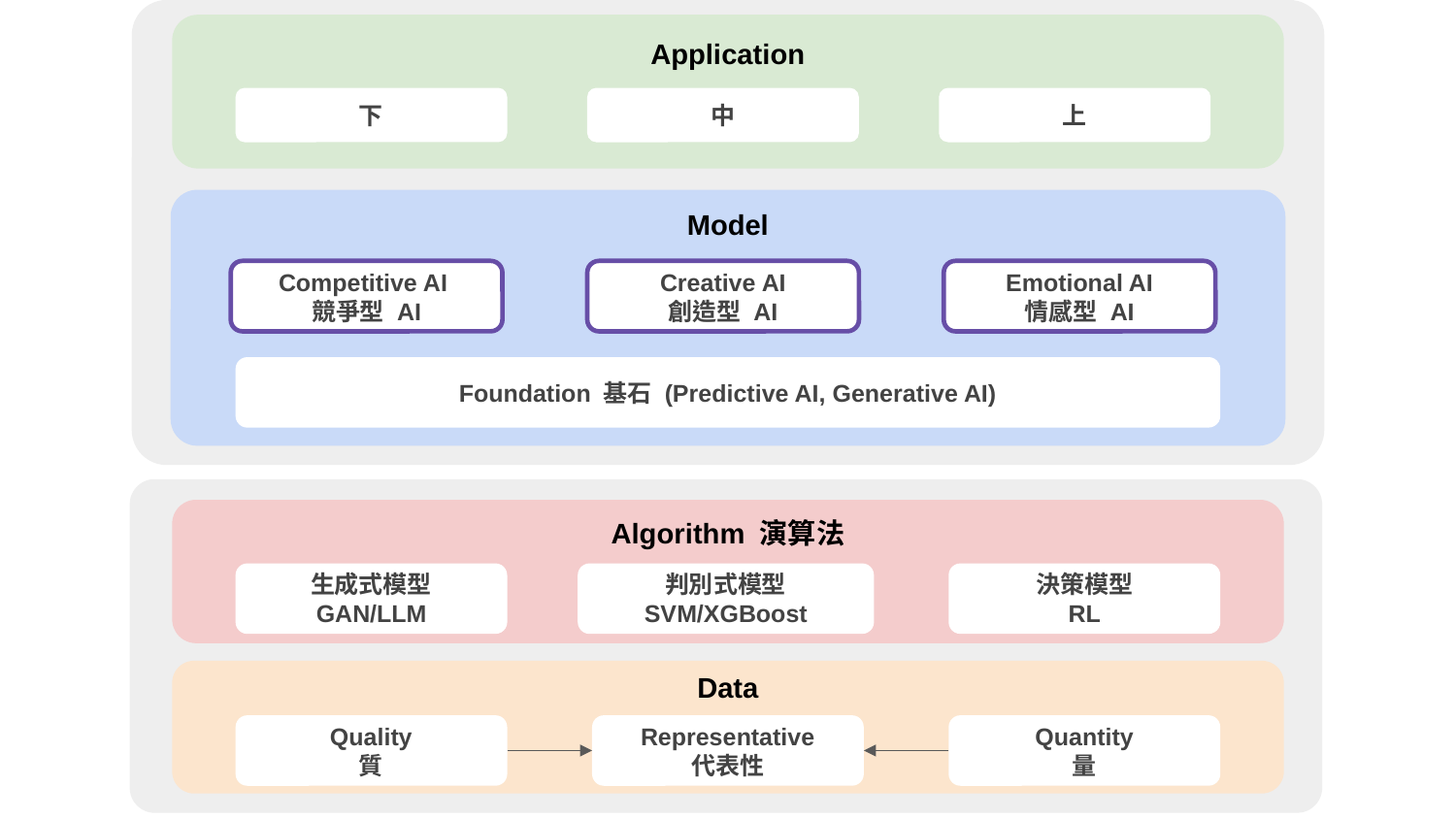

Application
下
中
上
Model
Competitive AI
競爭型 AI
Creative AI
創造型 AI
Emotional AI
情感型 AI
Foundation 基石 (Predictive AI, Generative AI)

Algorithm 演算法
生成式模型
GAN/LLM
判別式模型
SVM/XGBoost
決策模型
RL
Data
Quality
質
Representative
代表性
Quantity
量